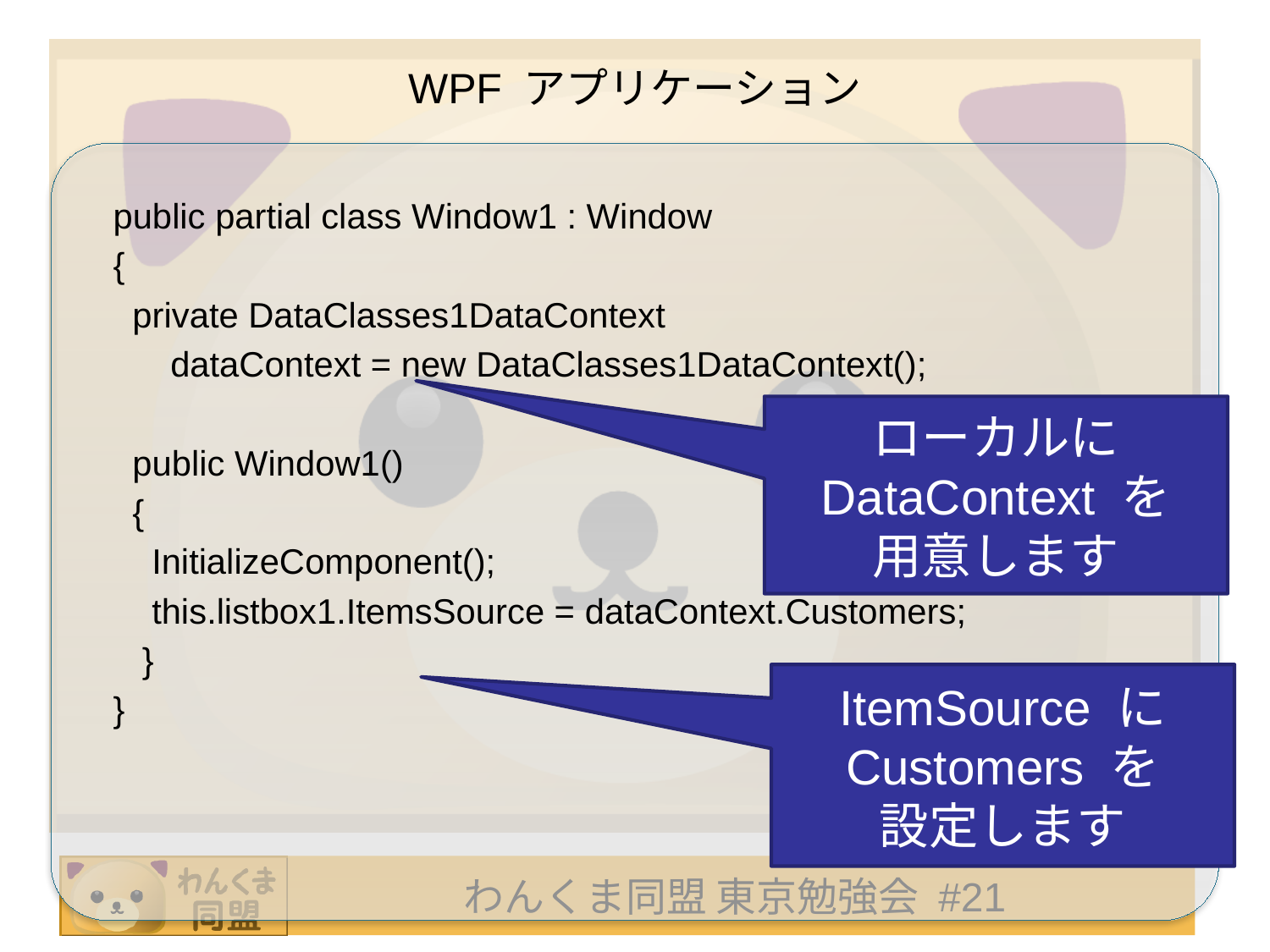

# WPF アプリケーション

public partial class Window1 : Window
{
  private DataClasses1DataContext
	 dataContext = new DataClasses1DataContext();

  public Window1()
  {
    InitializeComponent();
    this.listbox1.ItemsSource = dataContext.Customers;
   }
}
ローカルに
DataContext を
用意します
ItemSource に
Customers を
設定します